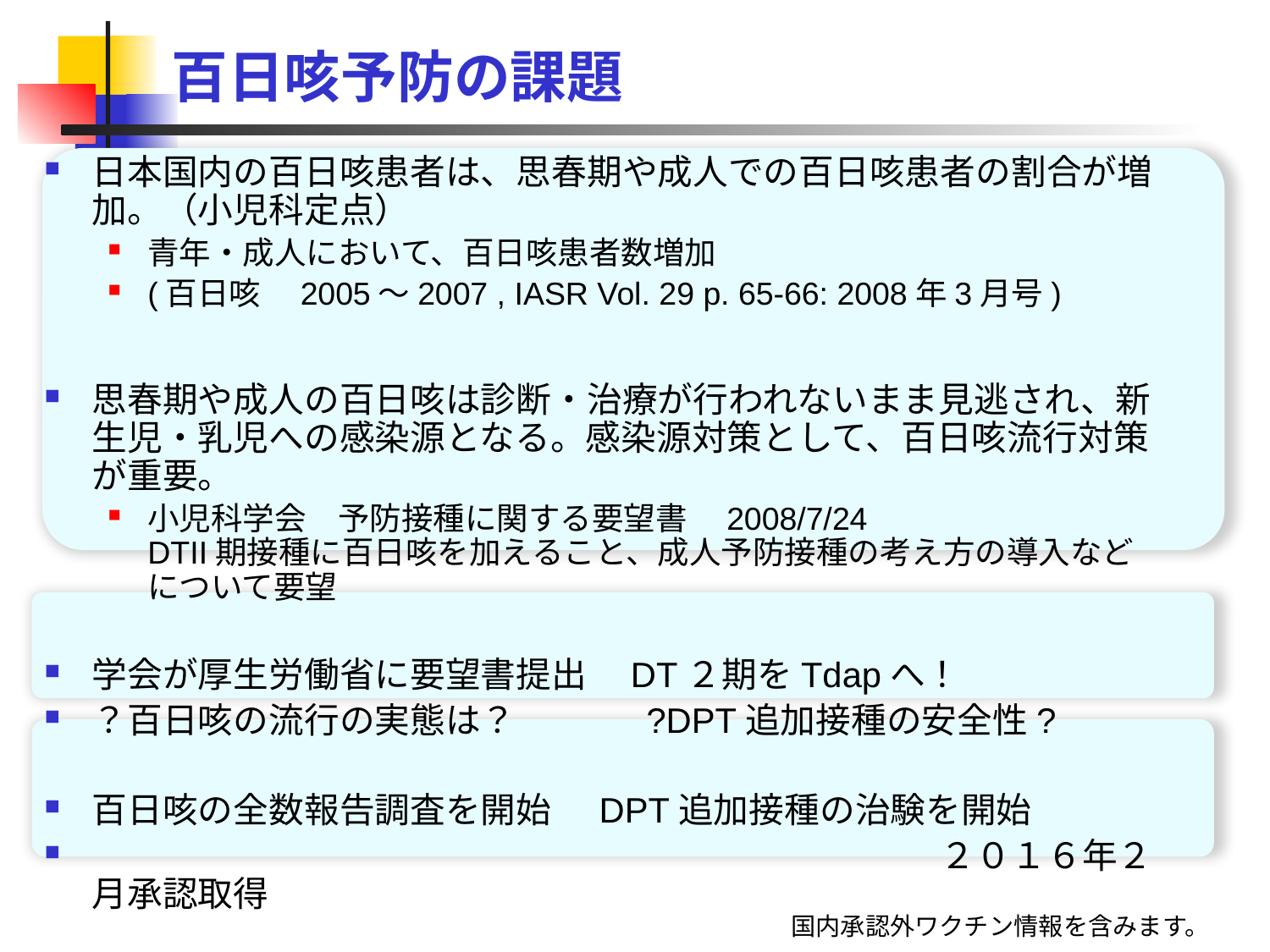

百日咳予防の課題

日本国内の百日咳患者は、思春期や成人での百日咳患者の割合が増加。（小児科定点）
青年・成人において、百日咳患者数増加
(百日咳　2005～2007 , IASR Vol. 29 p. 65-66: 2008年3月号)

思春期や成人の百日咳は診断・治療が行われないまま見逃され、新生児・乳児への感染源となる。感染源対策として、百日咳流行対策が重要。
小児科学会　予防接種に関する要望書　2008/7/24
DTII期接種に百日咳を加えること、成人予防接種の考え方の導入などについて要望

学会が厚生労働省に要望書提出　DT２期をTdapへ！
？百日咳の流行の実態は？  　　　?DPT追加接種の安全性?

百日咳の全数報告調査を開始     DPT追加接種の治験を開始
　　　　　　　　　　　　　　　　　　　　　　　　２０１６年２月承認取得

国内承認外ワクチン情報を含みます。